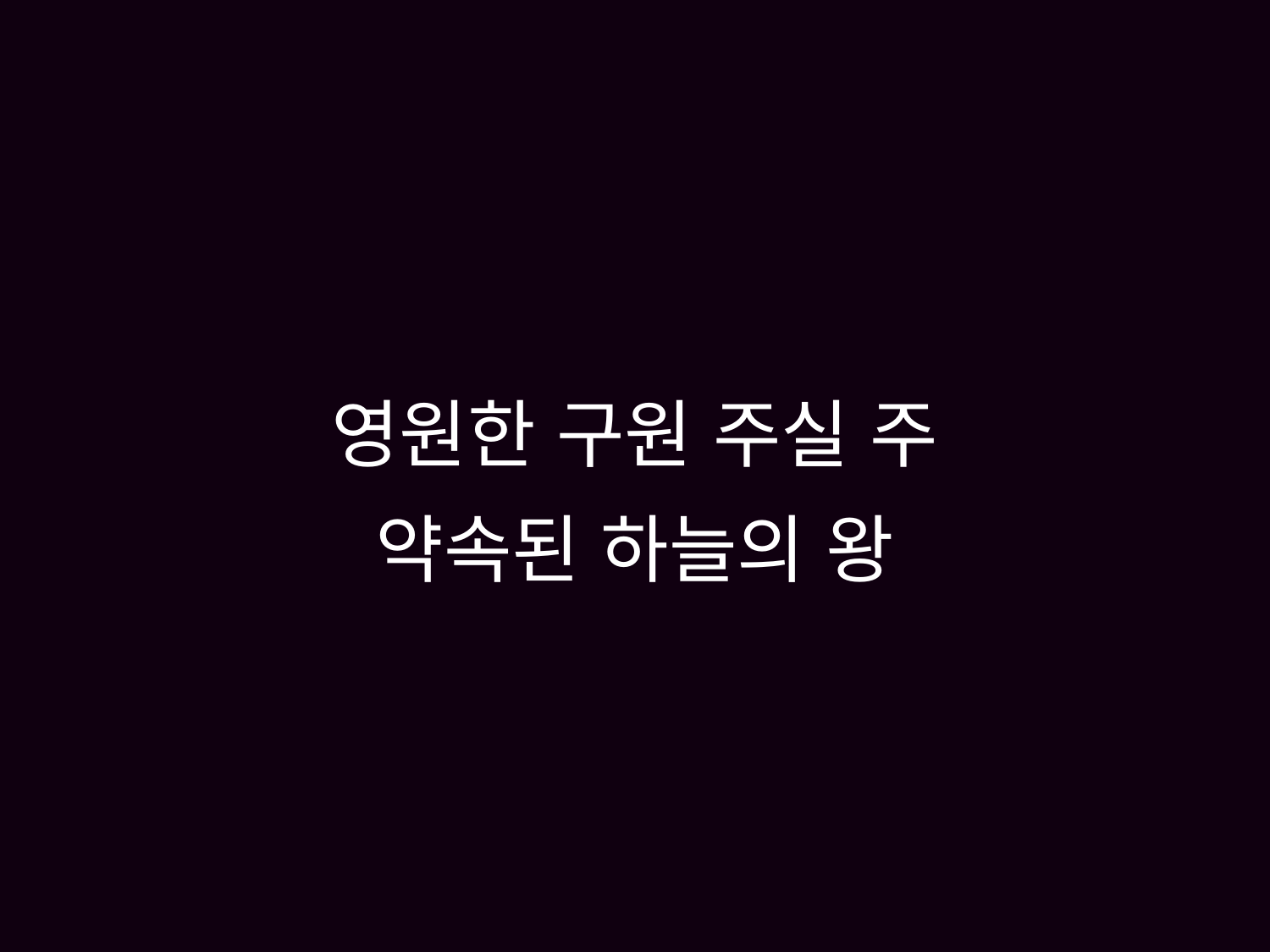

# 영원한 구원 주실 주 약속된 하늘의 왕